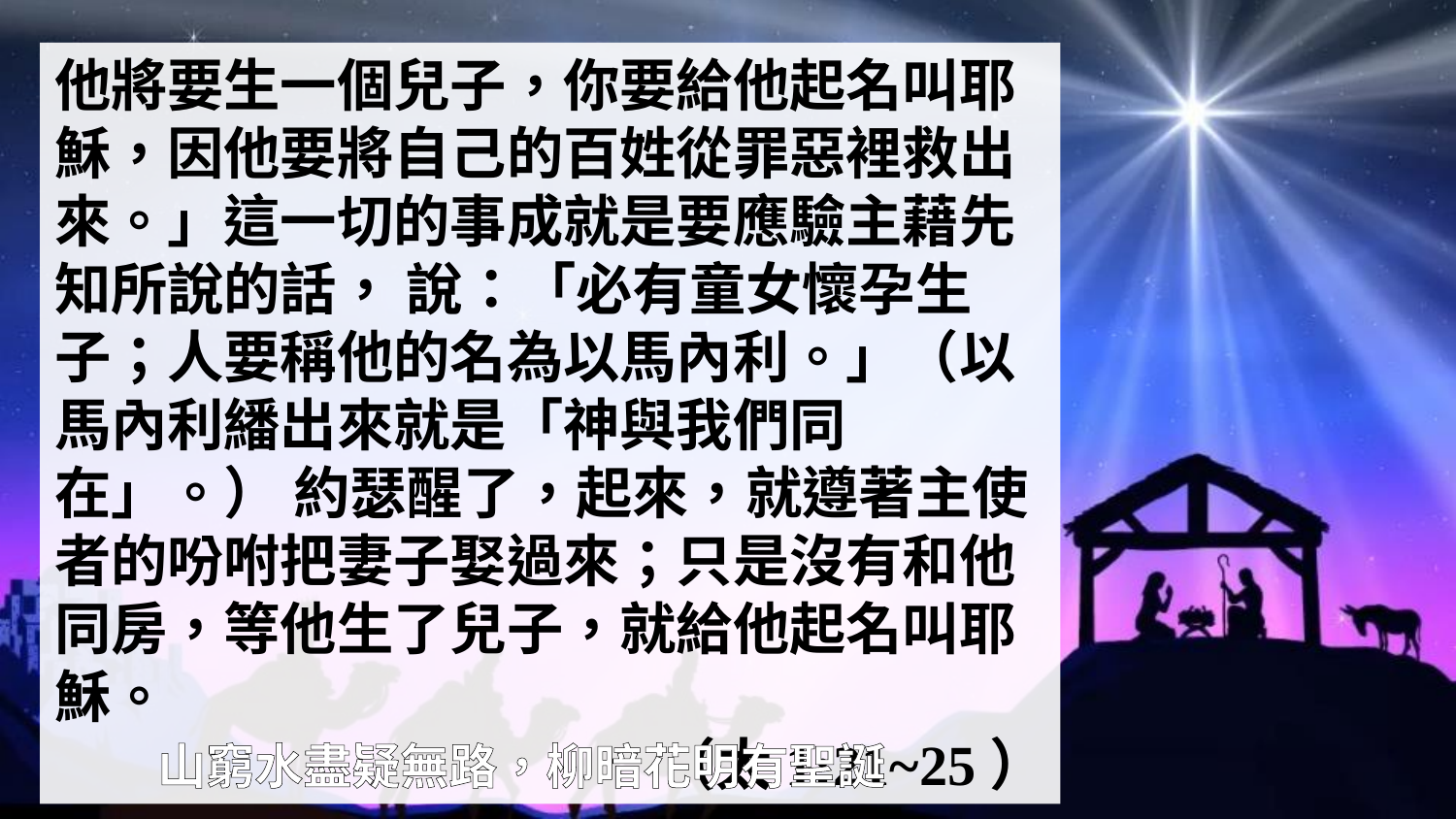

他將要生一個兒子，你要給他起名叫耶穌，因他要將自己的百姓從罪惡裡救出來。」這一切的事成就是要應驗主藉先知所說的話， 說：「必有童女懷孕生子；人要稱他的名為以馬內利。」（以馬內利繙出來就是「神與我們同在」。） 約瑟醒了，起來，就遵著主使者的吩咐把妻子娶過來；只是沒有和他同房，等他生了兒子，就給他起名叫耶穌。
（太1:21~25）
山窮水盡疑無路，柳暗花明有聖誕